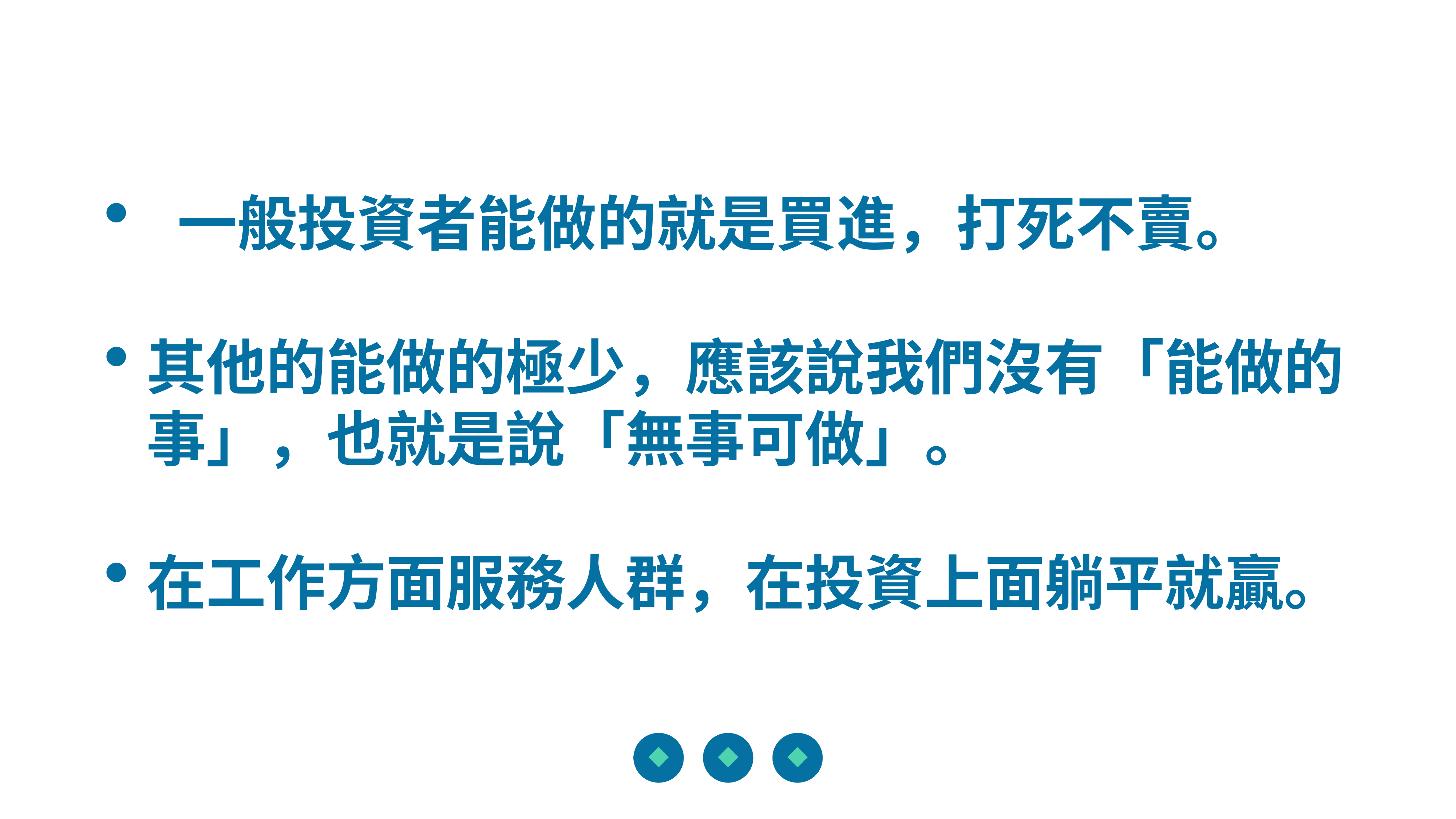

一般投資者能做的就是買進，打死不賣。

其他的能做的極少，應該說我們沒有「能做的事」，也就是說「無事可做」。

在工作方面服務人群，在投資上面躺平就贏。